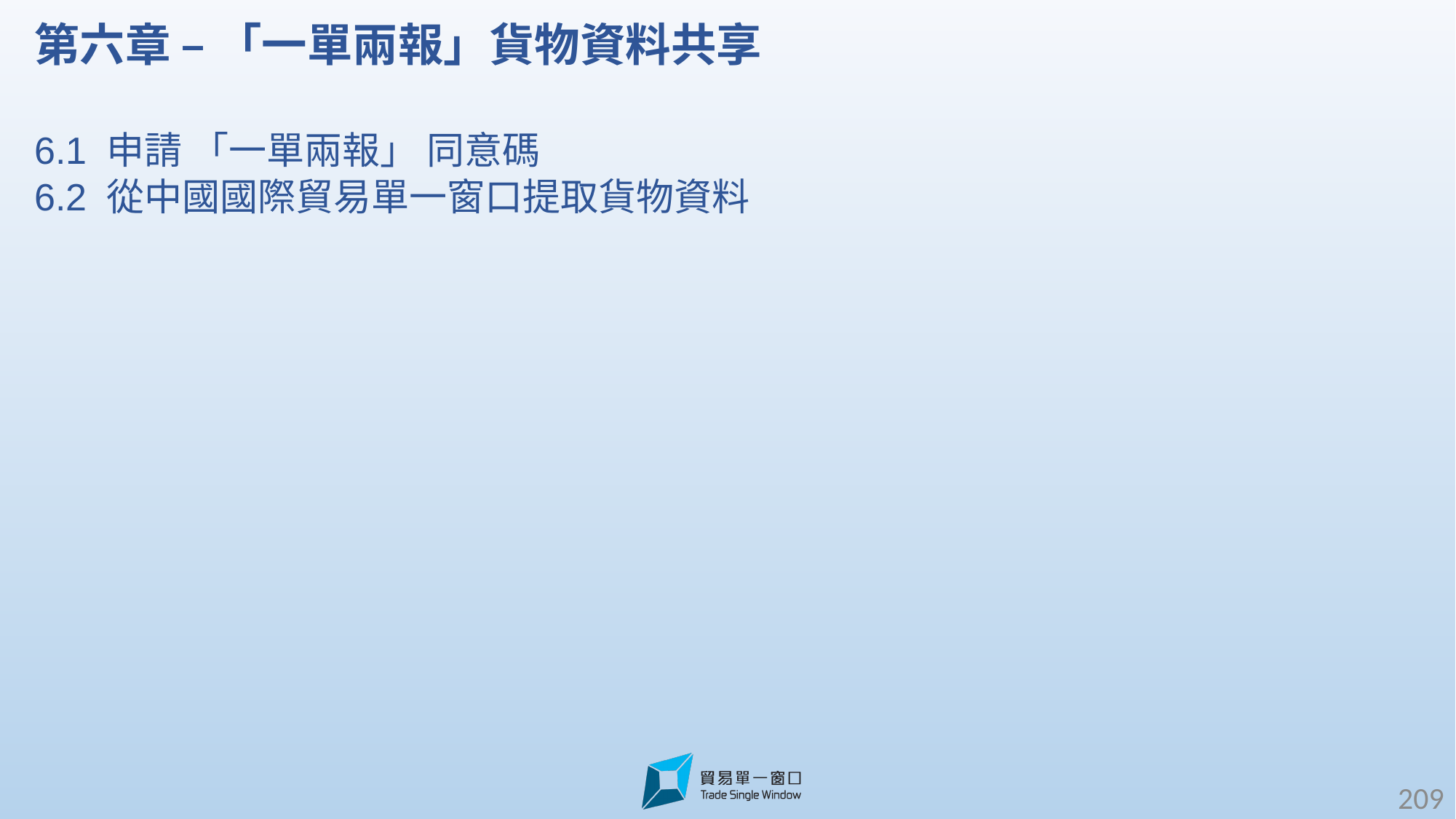

第六章 – 「一單兩報」貨物資料共享

6.1 申請 「一單兩報」 同意碼
6.2 從中國國際貿易單一窗口提取貨物資料

209